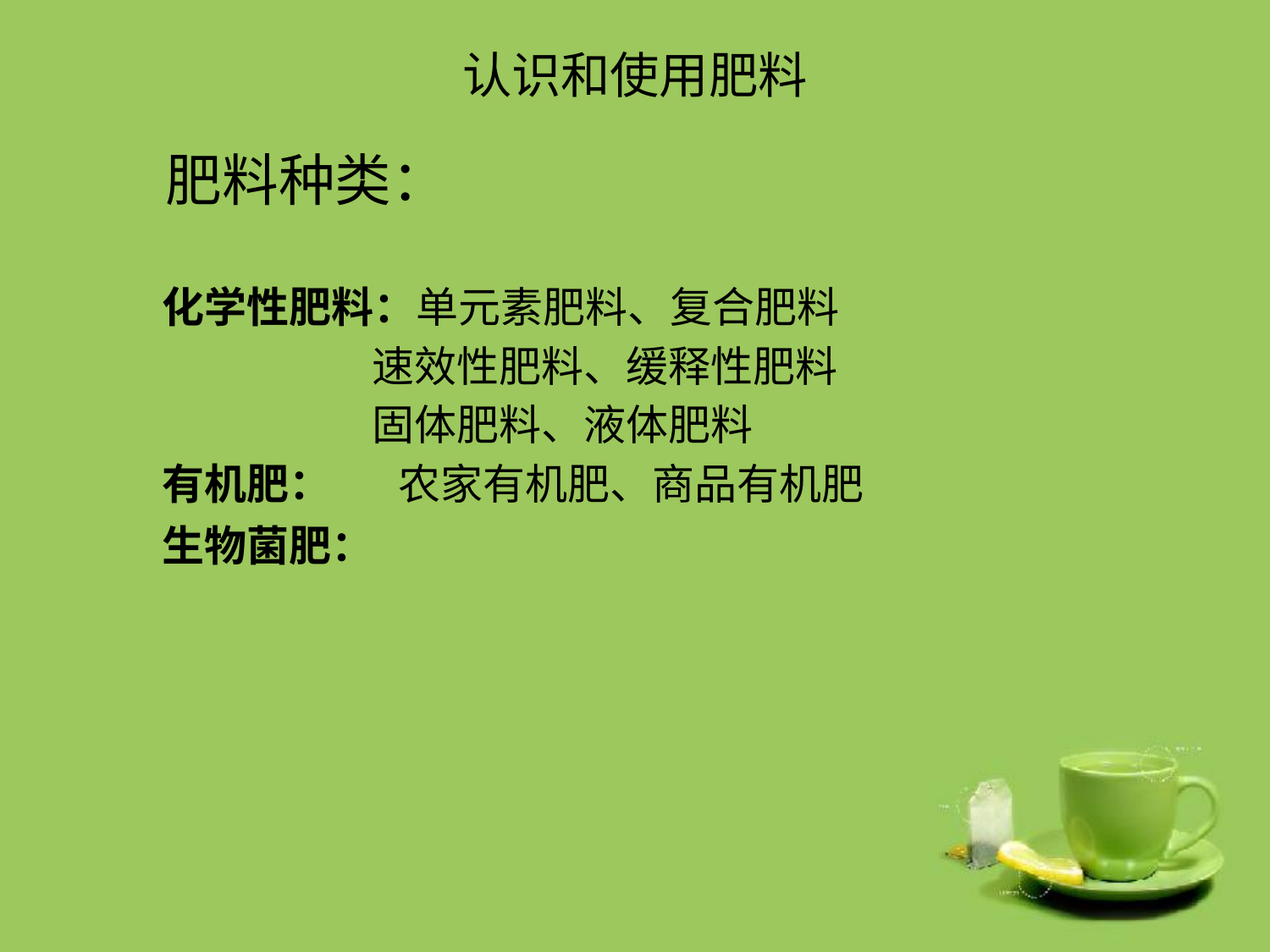

# 认识和使用肥料
      肥料种类：

        化学性肥料：单元素肥料、复合肥料
                              速效性肥料、缓释性肥料
                              固体肥料、液体肥料
        有机肥：       农家有机肥、商品有机肥
        生物菌肥：